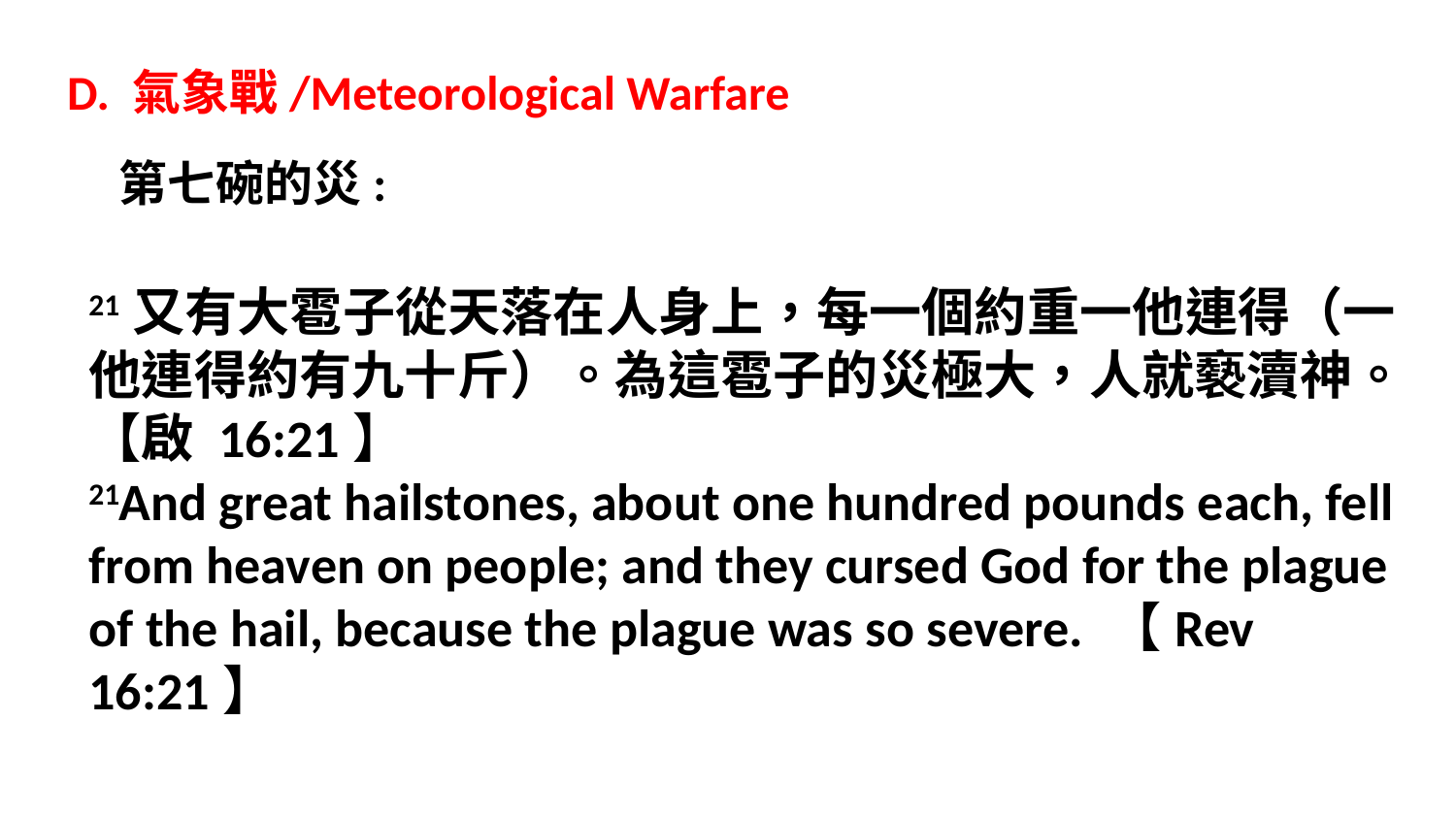

D. 氣象戰/Meteorological Warfare
第七碗的災:
21又有大雹子從天落在人身上，每一個約重一他連得（一他連得約有九十斤）。為這雹子的災極大，人就褻瀆神。【啟 16:21】
21And great hailstones, about one hundred pounds each, fell from heaven on people; and they cursed God for the plague of the hail, because the plague was so severe. 【Rev 16:21】